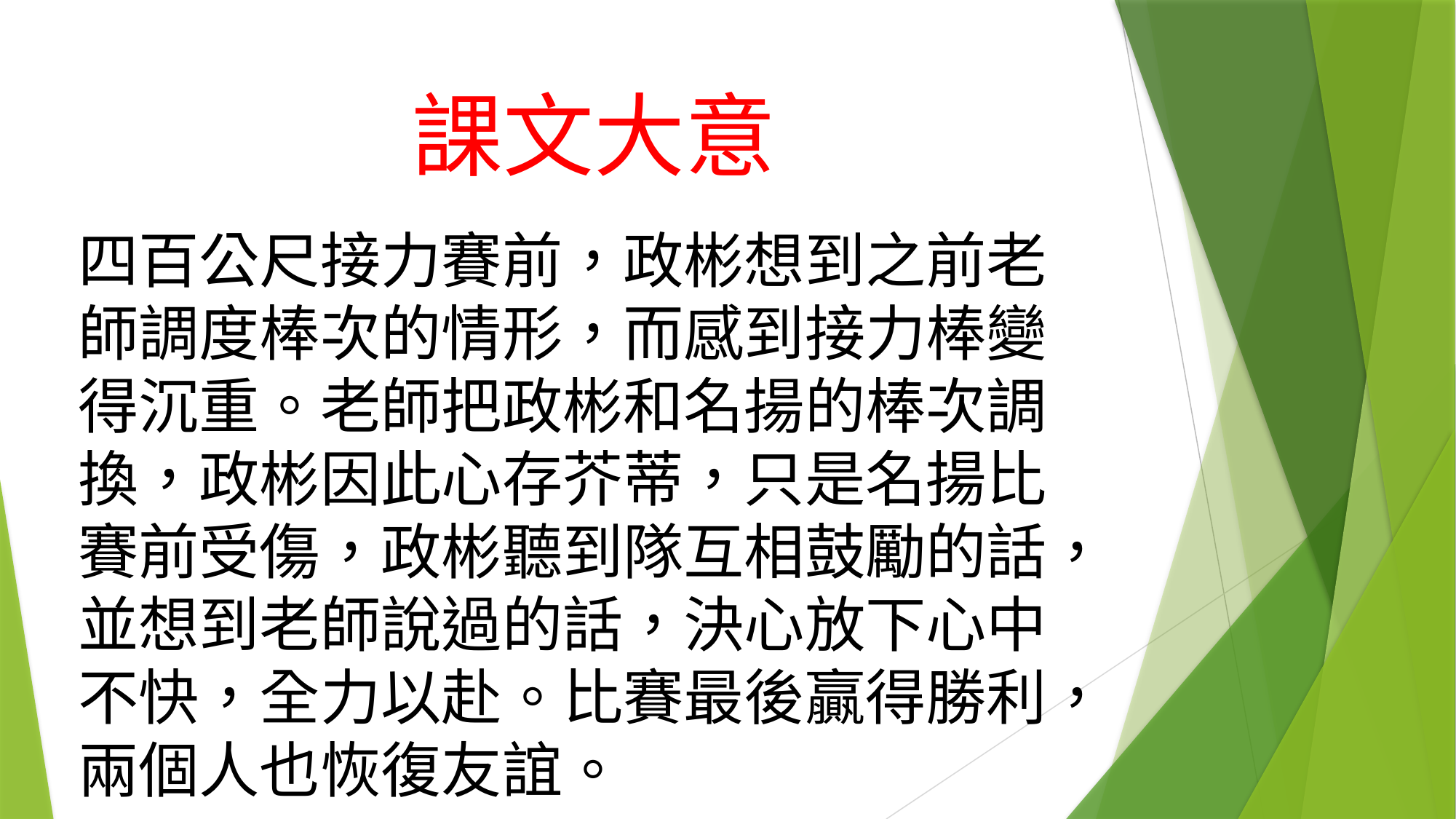

# 課文大意
四百公尺接力賽前，政彬想到之前老師調度棒次的情形，而感到接力棒變得沉重。老師把政彬和名揚的棒次調換，政彬因此心存芥蒂，只是名揚比賽前受傷，政彬聽到隊互相鼓勵的話，並想到老師說過的話，決心放下心中不快，全力以赴。比賽最後贏得勝利，兩個人也恢復友誼。